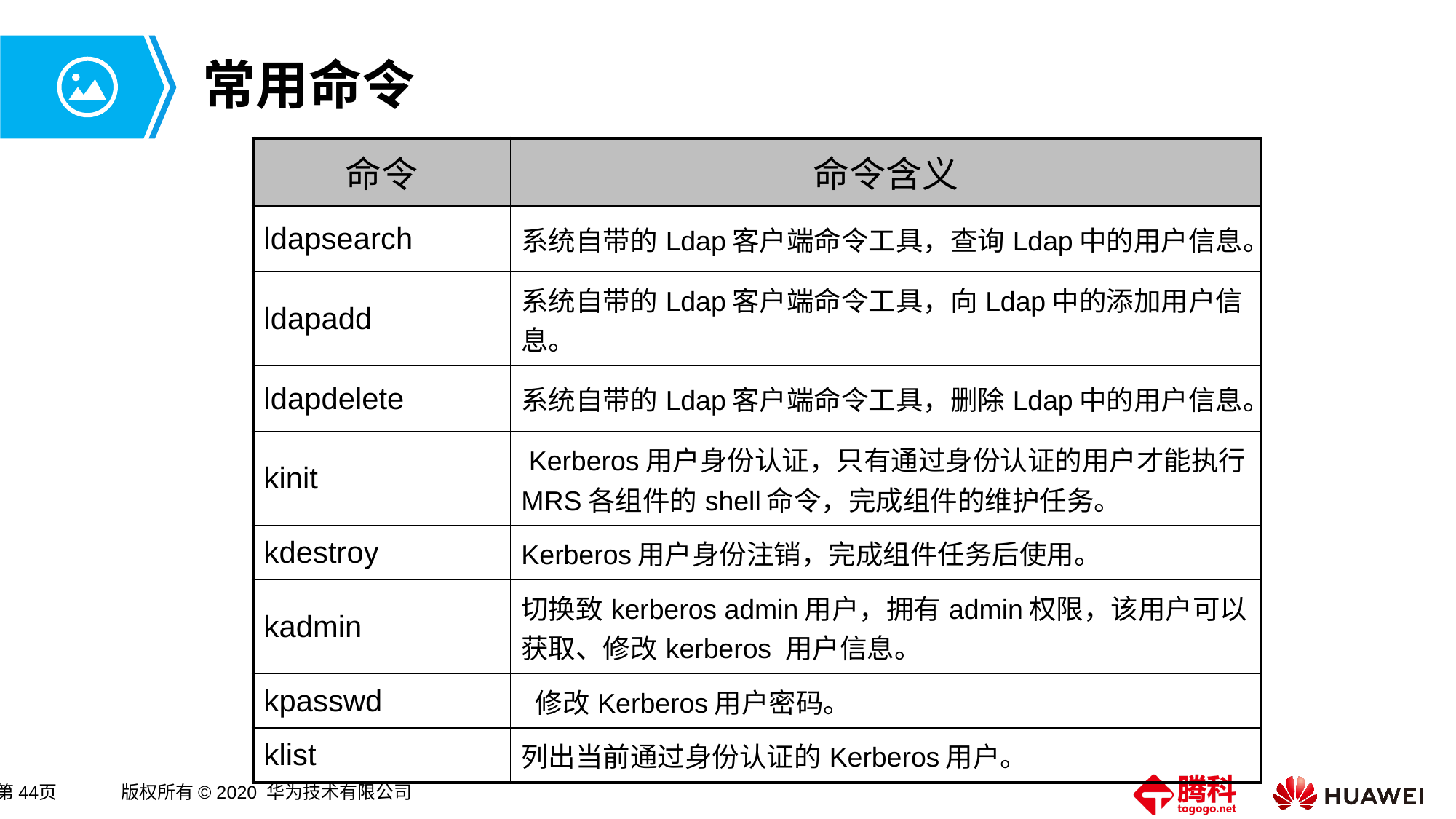

# 常用命令
| 命令 | 命令含义 |
| --- | --- |
| ldapsearch | 系统自带的Ldap客户端命令工具，查询Ldap中的用户信息。 |
| ldapadd | 系统自带的Ldap客户端命令工具，向Ldap中的添加用户信息。 |
| ldapdelete | 系统自带的Ldap客户端命令工具，删除Ldap中的用户信息。 |
| kinit | Kerberos用户身份认证，只有通过身份认证的用户才能执行MRS各组件的shell命令，完成组件的维护任务。 |
| kdestroy | Kerberos用户身份注销，完成组件任务后使用。 |
| kadmin | 切换致kerberos admin用户，拥有admin权限，该用户可以获取、修改kerberos 用户信息。 |
| kpasswd | 修改Kerberos用户密码。 |
| klist | 列出当前通过身份认证的Kerberos用户。 |